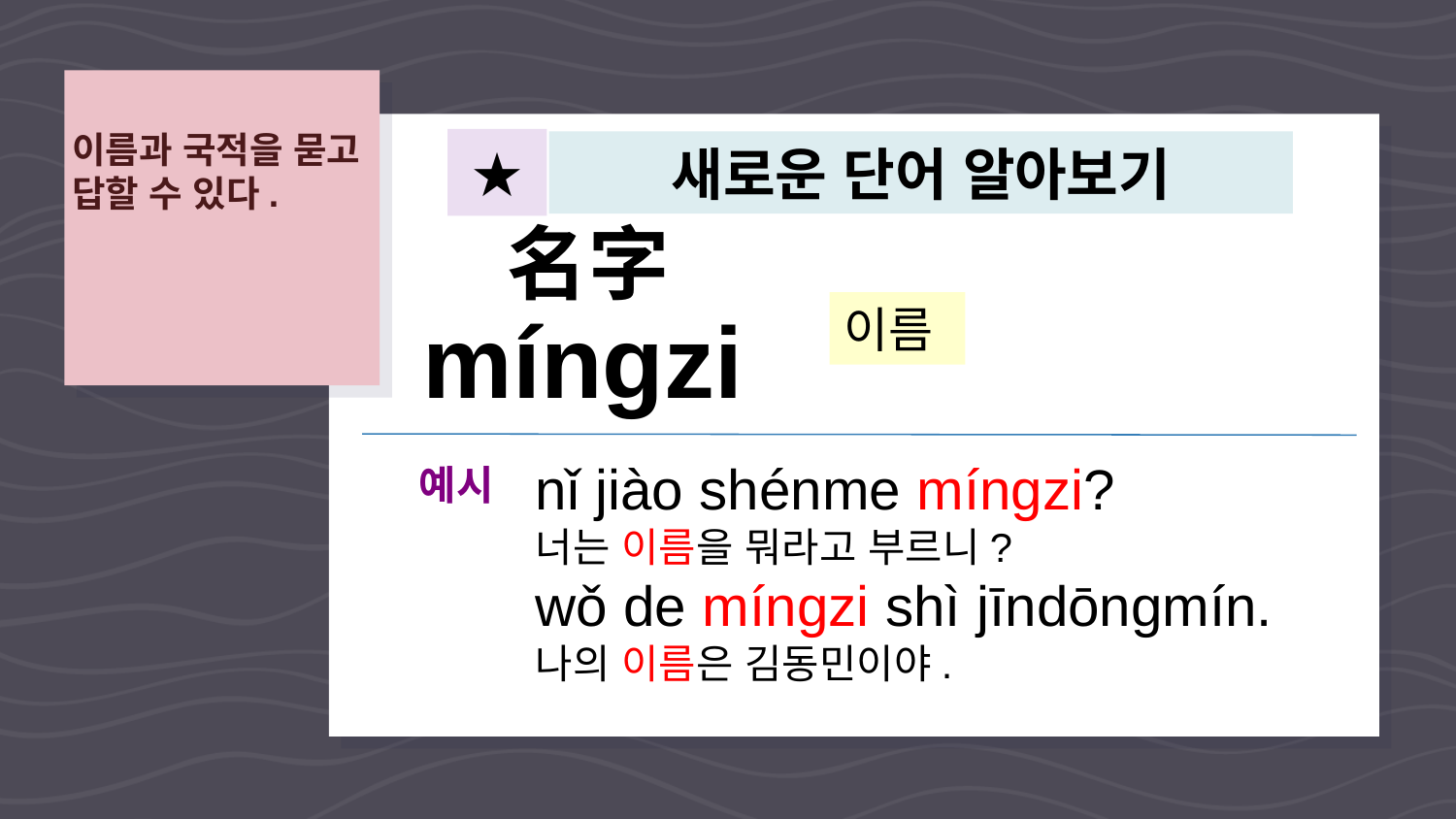

이름과 국적을 묻고 답할 수 있다.
★
새로운 단어 알아보기
名字
míngzi
이름
nǐ jiào shénme míngzi?
너는 이름을 뭐라고 부르니?
wǒ de míngzi shì jīndōngmín.
나의 이름은 김동민이야.
예시